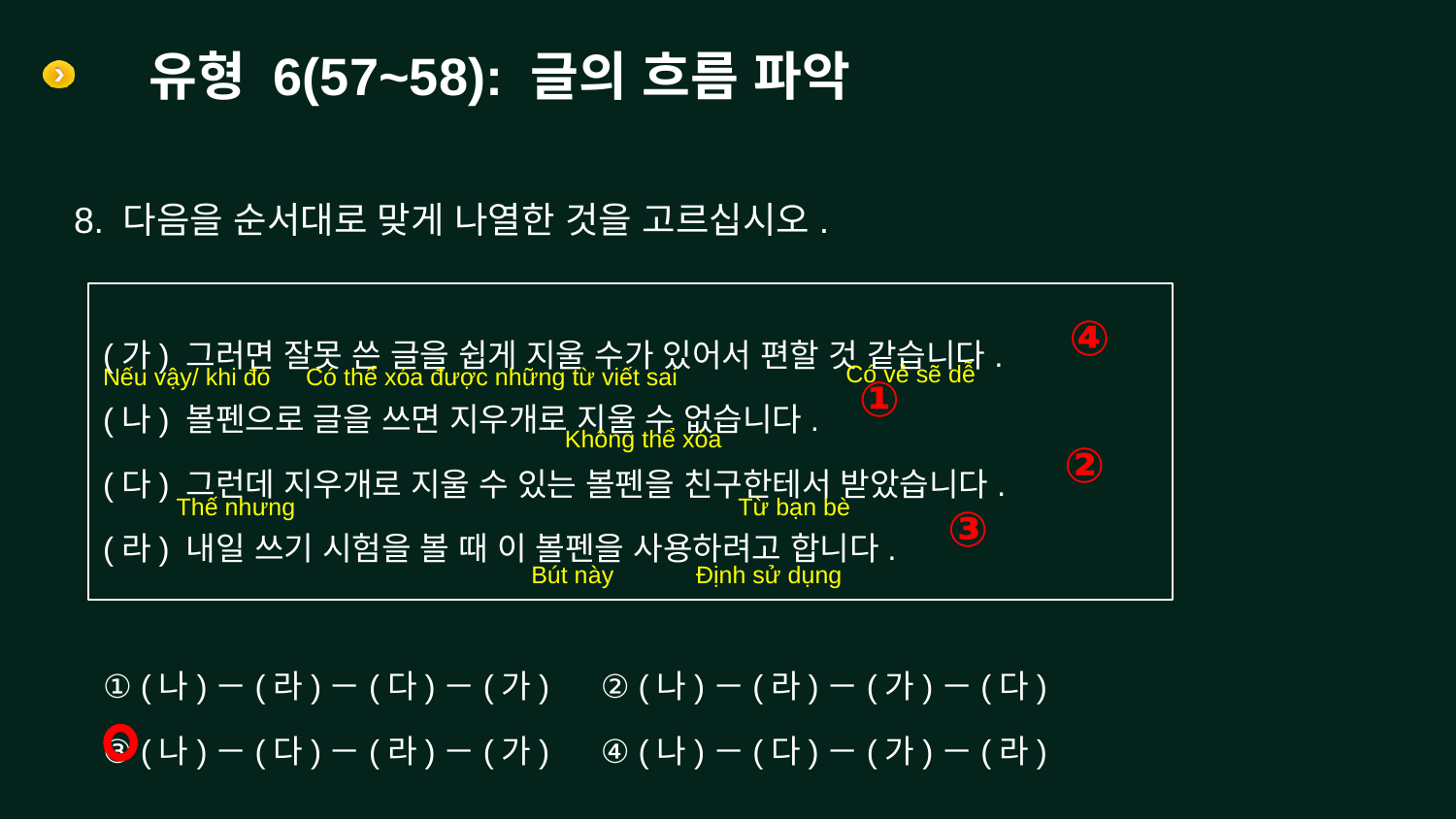

# 유형 6(57~58): 글의 흐름 파악
8. 다음을 순서대로 맞게 나열한 것을 고르십시오.
(가) 그러면 잘못 쓴 글을 쉽게 지울 수가 있어서 편할 것 같습니다.
(나) 볼펜으로 글을 쓰면 지우개로 지울 수 없습니다.
(다) 그런데 지우개로 지울 수 있는 볼펜을 친구한테서 받았습니다.
(라) 내일 쓰기 시험을 볼 때 이 볼펜을 사용하려고 합니다.
④
Có vẻ sẽ dễ
Nếu vậy/ khi đó
Có thể xóa được những từ viết sai
①
Không thể xóa
②
Thế nhưng
Từ bạn bè
③
Định sử dụng
Bút này
① (나)－(라)－(다)－(가)
③ (나)－(다)－(라)－(가)
② (나)－(라)－(가)－(다)
④ (나)－(다)－(가)－(라)